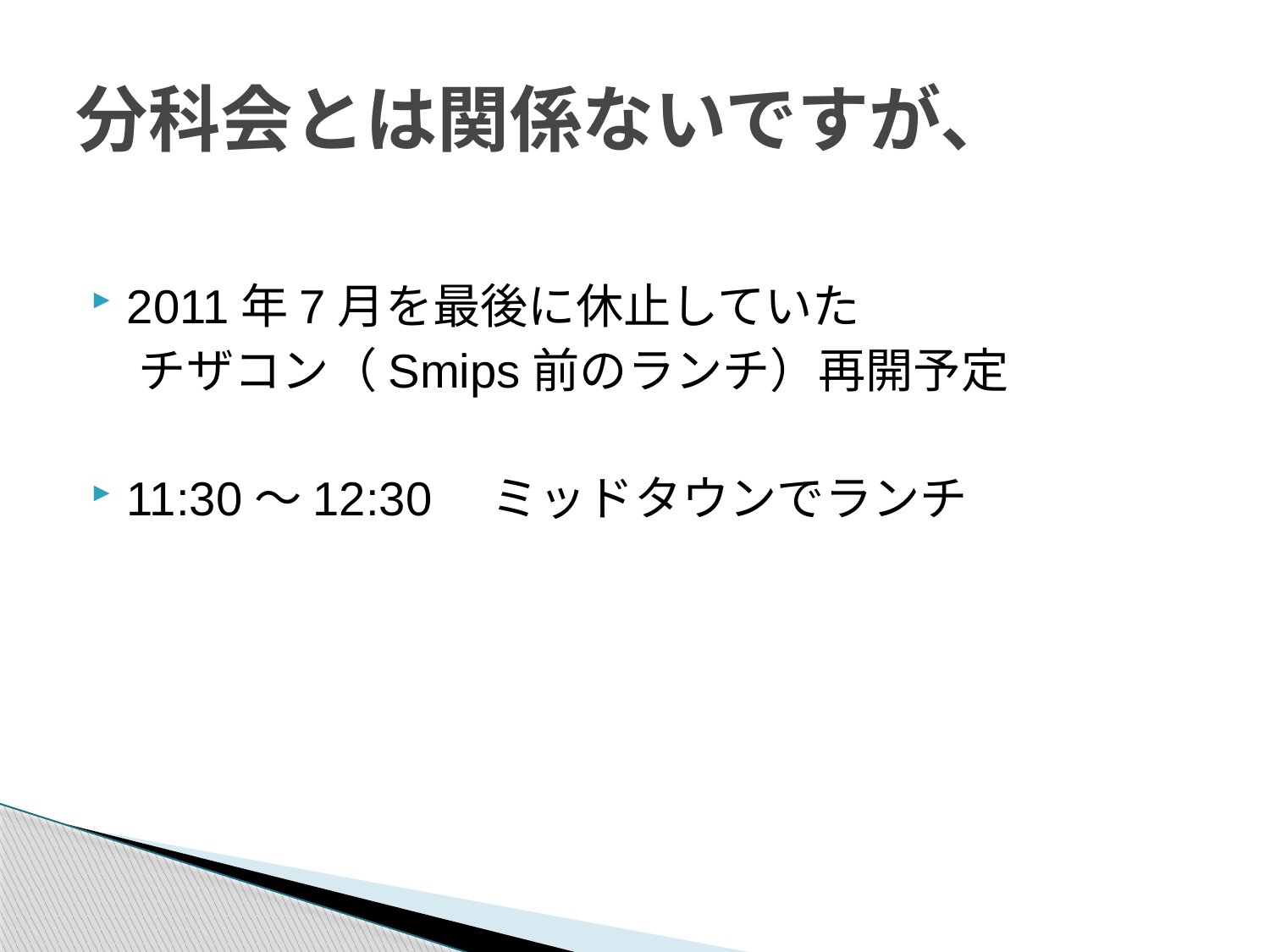

# 分科会とは関係ないですが、

2011年7月を最後に休止していた
　チザコン（Smips前のランチ）再開予定

11:30～12:30　ミッドタウンでランチ